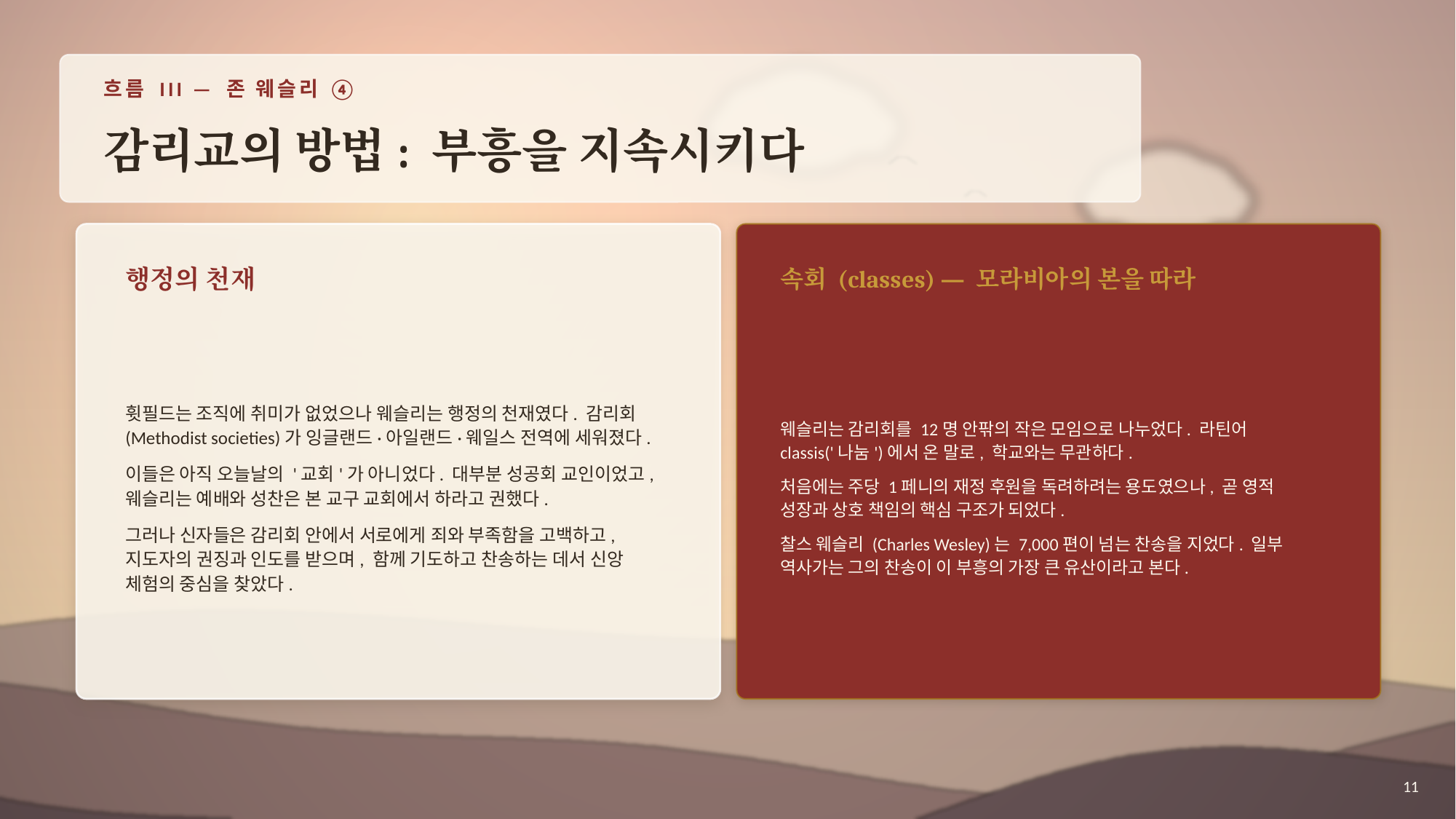

흐름 III — 존 웨슬리 ④
감리교의 방법: 부흥을 지속시키다

행정의 천재
속회 (classes) — 모라비아의 본을 따라
휫필드는 조직에 취미가 없었으나 웨슬리는 행정의 천재였다. 감리회(Methodist societies)가 잉글랜드·아일랜드·웨일스 전역에 세워졌다.
이들은 아직 오늘날의 '교회'가 아니었다. 대부분 성공회 교인이었고, 웨슬리는 예배와 성찬은 본 교구 교회에서 하라고 권했다.
그러나 신자들은 감리회 안에서 서로에게 죄와 부족함을 고백하고, 지도자의 권징과 인도를 받으며, 함께 기도하고 찬송하는 데서 신앙 체험의 중심을 찾았다.
웨슬리는 감리회를 12명 안팎의 작은 모임으로 나누었다. 라틴어 classis('나눔')에서 온 말로, 학교와는 무관하다.
처음에는 주당 1페니의 재정 후원을 독려하려는 용도였으나, 곧 영적 성장과 상호 책임의 핵심 구조가 되었다.
찰스 웨슬리 (Charles Wesley)는 7,000편이 넘는 찬송을 지었다. 일부 역사가는 그의 찬송이 이 부흥의 가장 큰 유산이라고 본다.
11